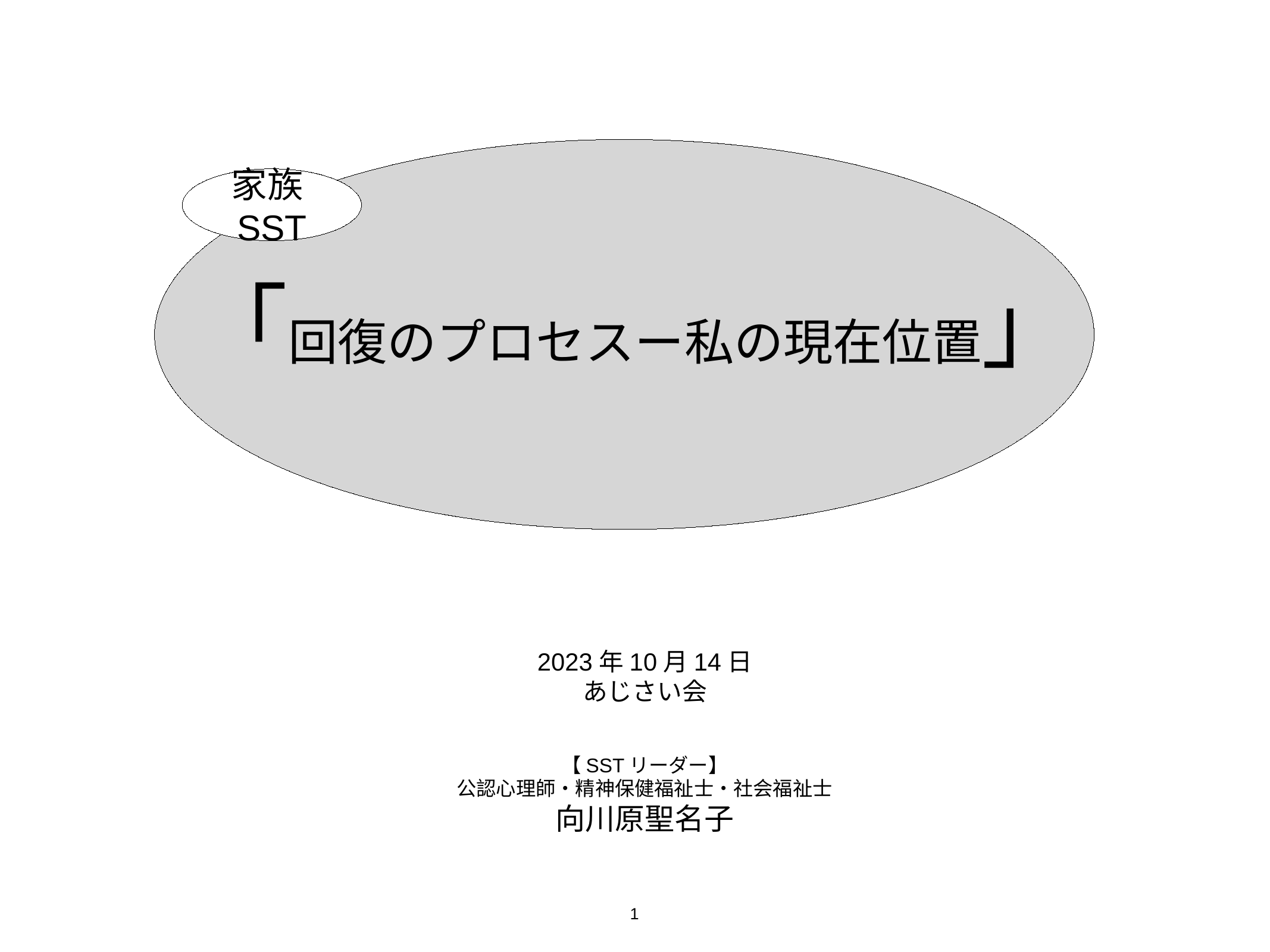

家族SST
「回復のプロセスー私の現在位置」
2023年10月14日
あじさい会
【SSTリーダー】
公認心理師・精神保健福祉士・社会福祉士
向川原聖名子
1